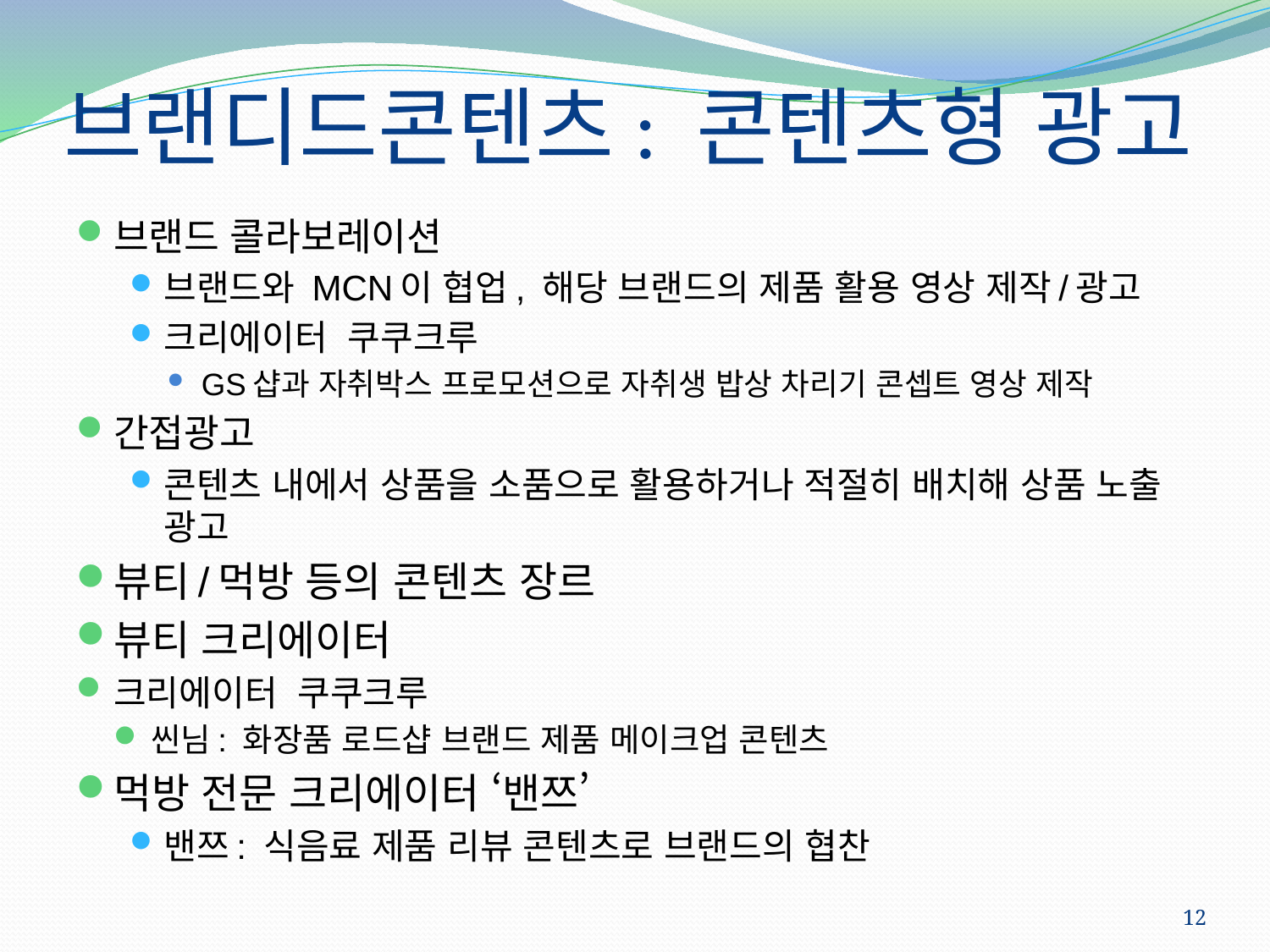

# 브랜디드콘텐츠: 콘텐츠형 광고
브랜드 콜라보레이션
브랜드와 MCN이 협업, 해당 브랜드의 제품 활용 영상 제작/광고
크리에이터  쿠쿠크루
GS샵과 자취박스 프로모션으로 자취생 밥상 차리기 콘셉트 영상 제작
간접광고
콘텐츠 내에서 상품을 소품으로 활용하거나 적절히 배치해 상품 노출 광고
뷰티/먹방 등의 콘텐츠 장르
뷰티 크리에이터
크리에이터  쿠쿠크루
씬님: 화장품 로드샵 브랜드 제품 메이크업 콘텐츠
먹방 전문 크리에이터 ‘밴쯔’
밴쯔: 식음료 제품 리뷰 콘텐츠로 브랜드의 협찬
12